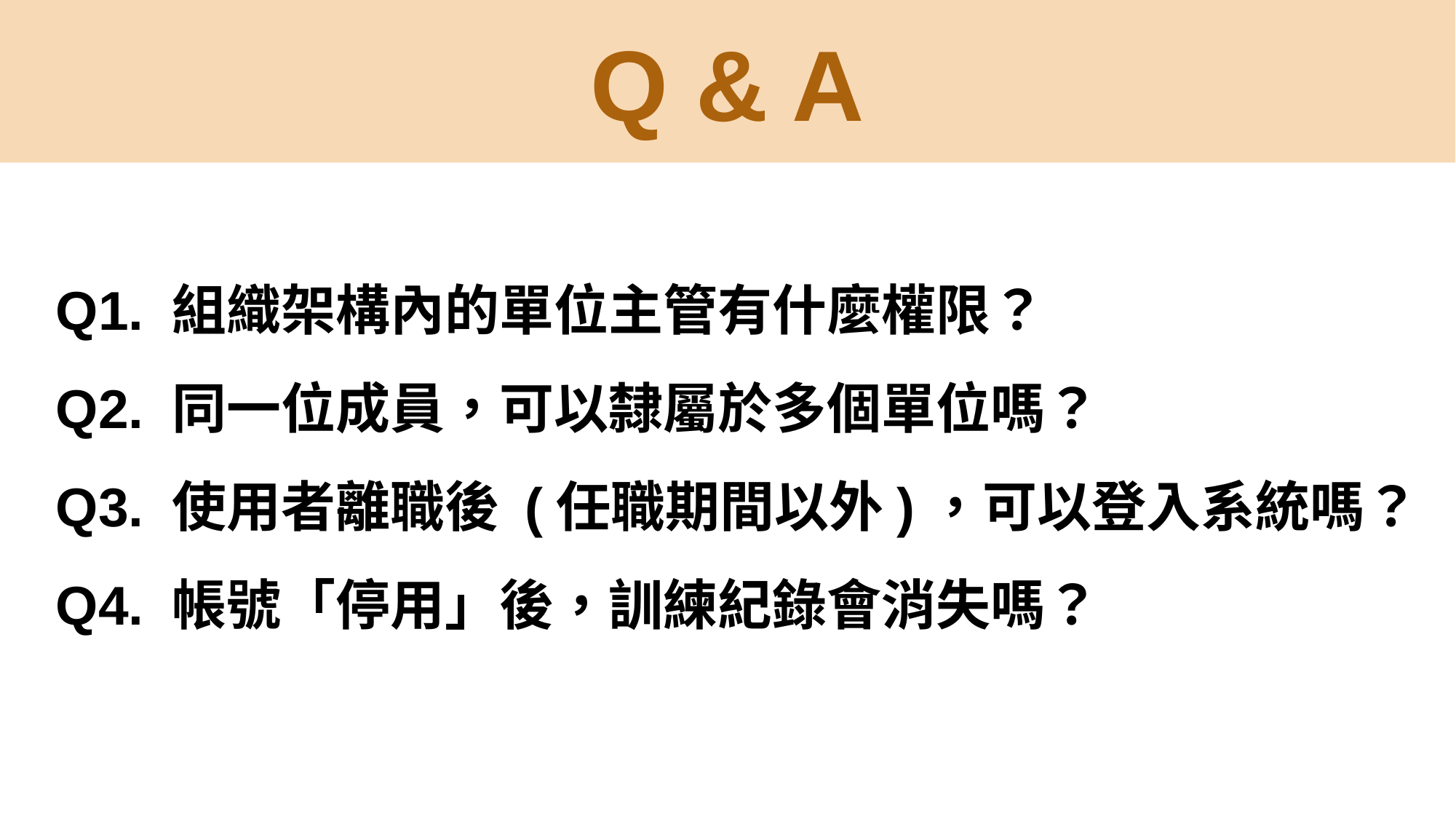

Q & A
Q1. 組織架構內的單位主管有什麼權限？
Q2. 同一位成員，可以隸屬於多個單位嗎？
Q3. 使用者離職後 (任職期間以外)，可以登入系統嗎？
Q4. 帳號「停用」後，訓練紀錄會消失嗎？